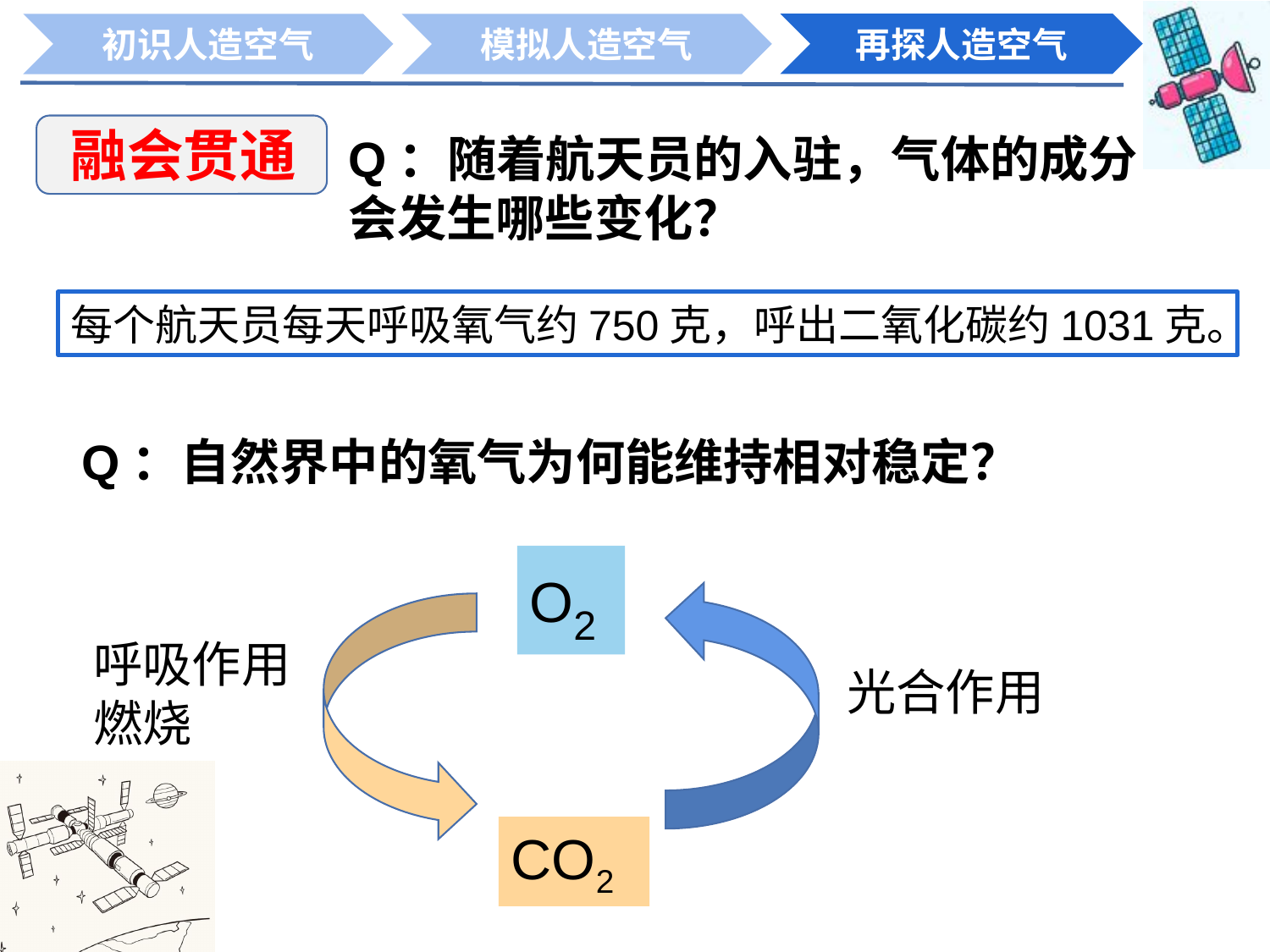

再探人造空气
初识人造空气
模拟人造空气
融会贯通

Q：随着航天员的入驻，气体的成分
会发生哪些变化？
每个航天员每天呼吸氧气约750克，呼出二氧化碳约1031克。
Q：自然界中的氧气为何能维持相对稳定？
O2

呼吸作用
燃烧
光合作用
CO2